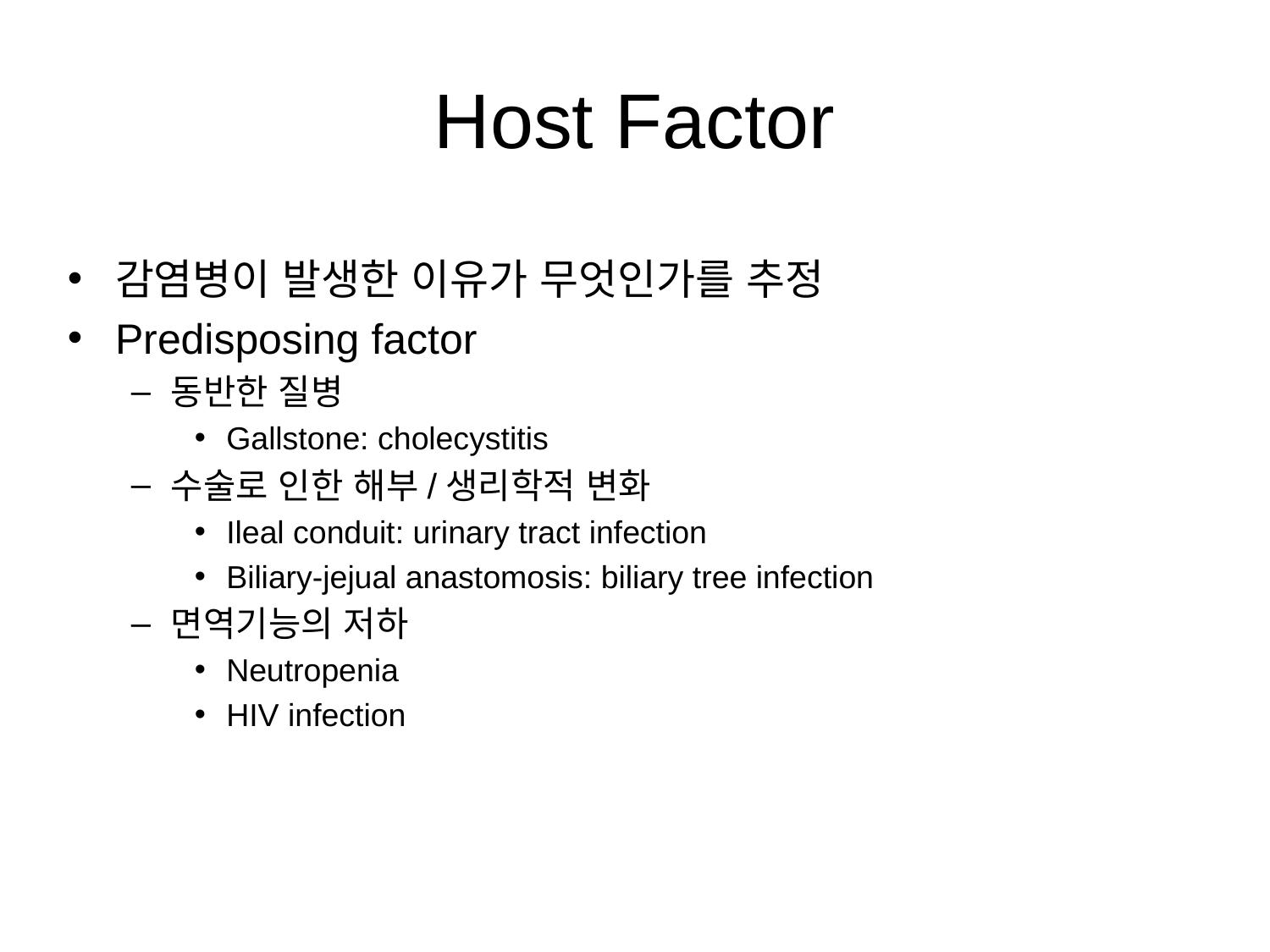

Host Factor
감염병이 발생한 이유가 무엇인가를 추정
Predisposing factor
동반한 질병
Gallstone: cholecystitis
수술로 인한 해부/생리학적 변화
Ileal conduit: urinary tract infection
Biliary-jejual anastomosis: biliary tree infection
면역기능의 저하
Neutropenia
HIV infection